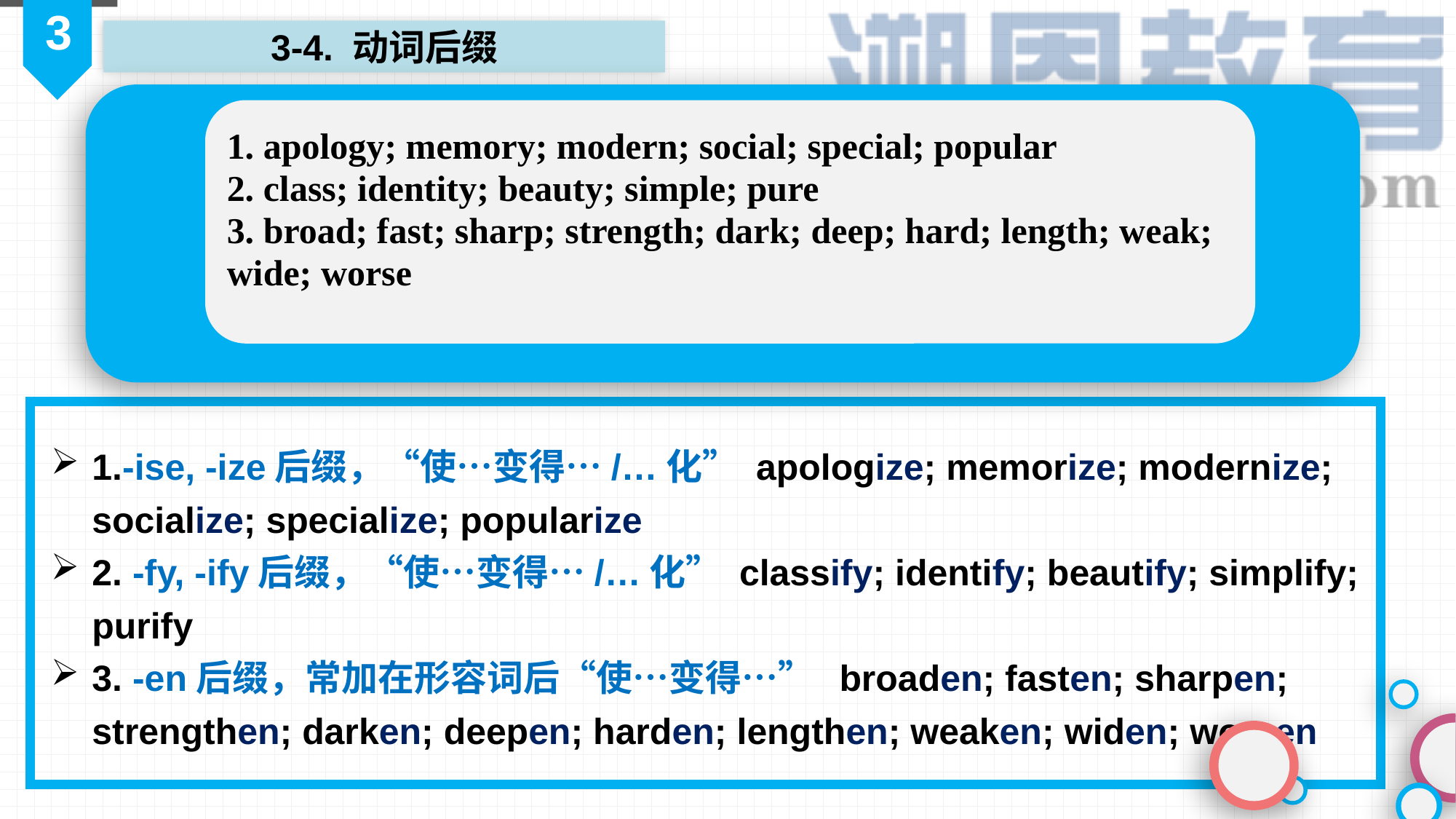

3
3-4. 动词后缀

1. apology; memory; modern; social; special; popular
2. class; identity; beauty; simple; pure
3. broad; fast; sharp; strength; dark; deep; hard; length; weak; wide; worse
1.-ise, -ize后缀，“使…变得…/…化” apologize; memorize; modernize; socialize; specialize; popularize
2. -fy, -ify后缀，“使…变得…/…化” classify; identify; beautify; simplify; purify
3. -en后缀，常加在形容词后“使…变得…”  broaden; fasten; sharpen; strengthen; darken; deepen; harden; lengthen; weaken; widen; worsen